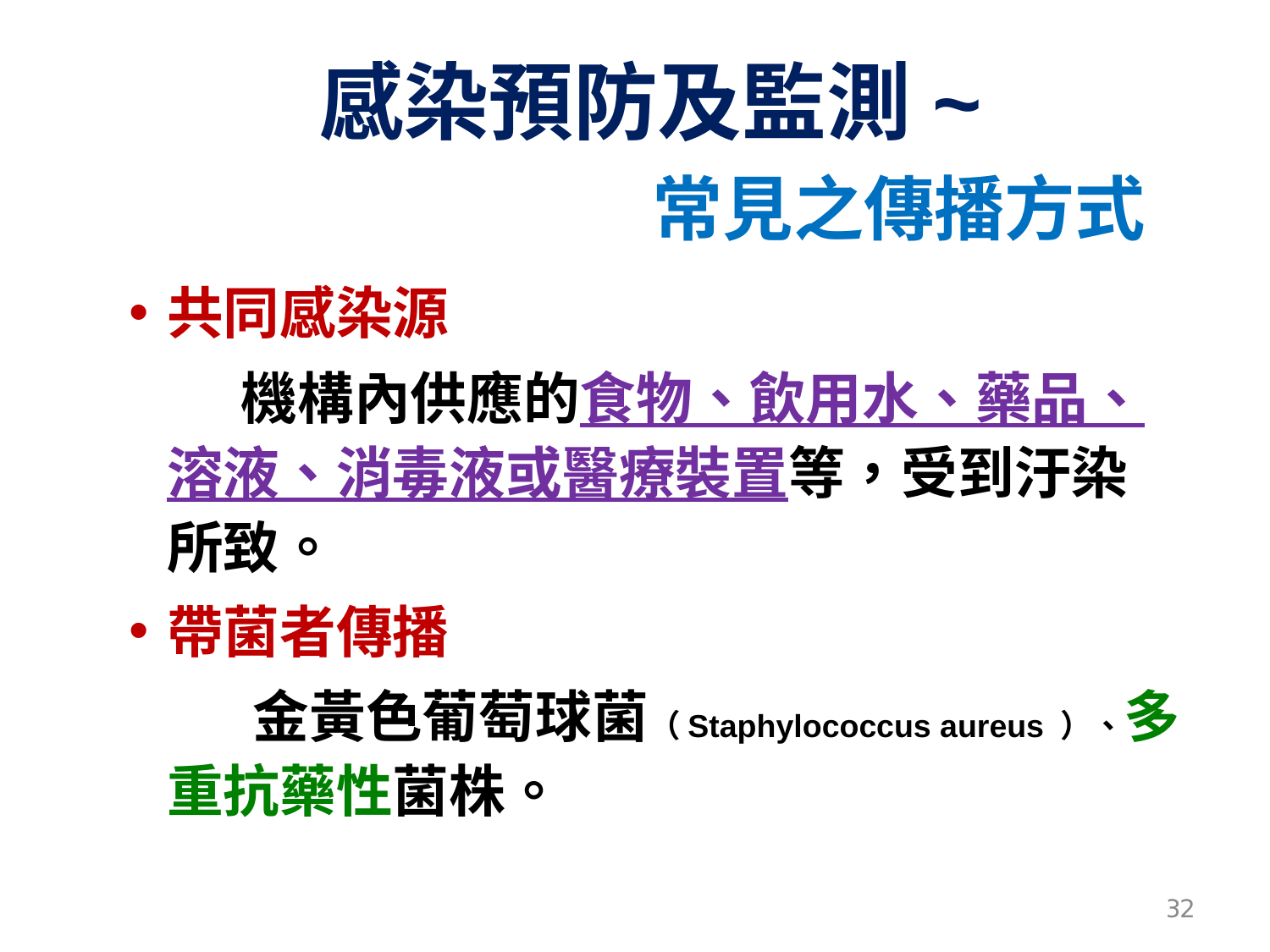

# 感染預防及監測~ 常見之傳播方式
共同感染源
機構內供應的食物、飲用水、藥品、溶液、消毒液或醫療裝置等，受到汙染所致。
帶菌者傳播
金黃色葡萄球菌（Staphylococcus aureus ）、多重抗藥性菌株。
32